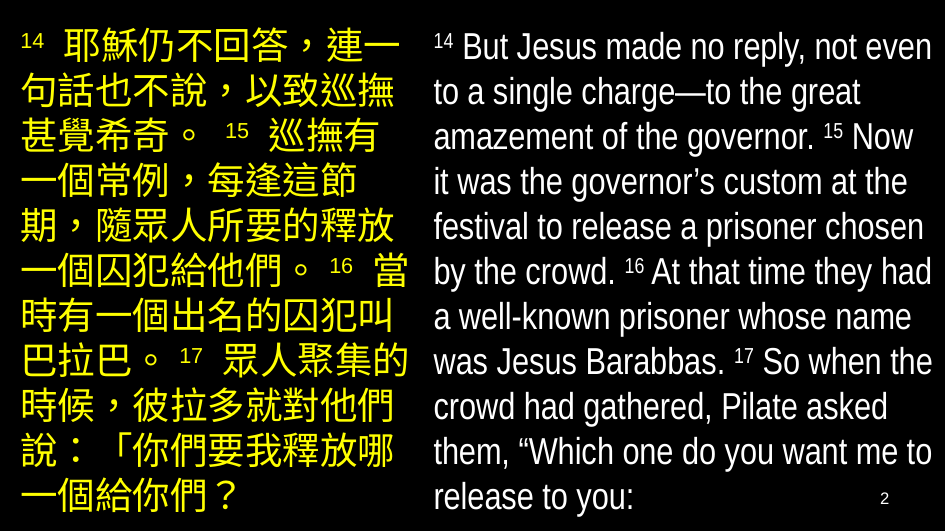

14 耶穌仍不回答，連一句話也不說，以致巡撫甚覺希奇。 15 巡撫有一個常例，每逢這節期，隨眾人所要的釋放一個囚犯給他們。16 當時有一個出名的囚犯叫巴拉巴。17 眾人聚集的時候，彼拉多就對他們說：「你們要我釋放哪一個給你們？
14 But Jesus made no reply, not even to a single charge—to the great amazement of the governor. 15 Now it was the governor’s custom at the festival to release a prisoner chosen by the crowd. 16 At that time they had a well-known prisoner whose name was Jesus Barabbas. 17 So when the crowd had gathered, Pilate asked them, “Which one do you want me to release to you:
2